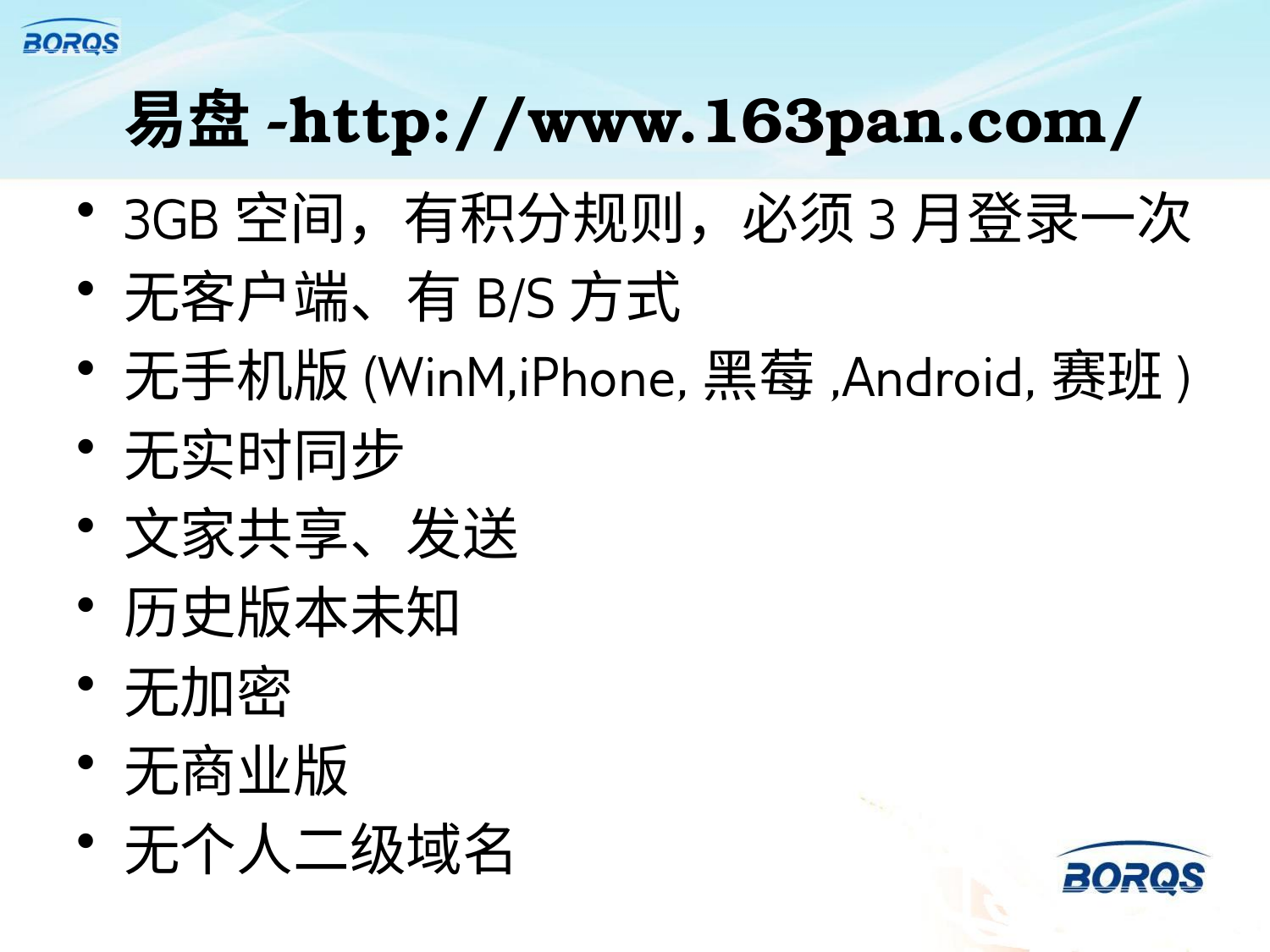

# 易盘-http://www.163pan.com/
3GB空间，有积分规则，必须3月登录一次
无客户端、有B/S方式
无手机版(WinM,iPhone,黑莓,Android,赛班)
无实时同步
文家共享、发送
历史版本未知
无加密
无商业版
无个人二级域名